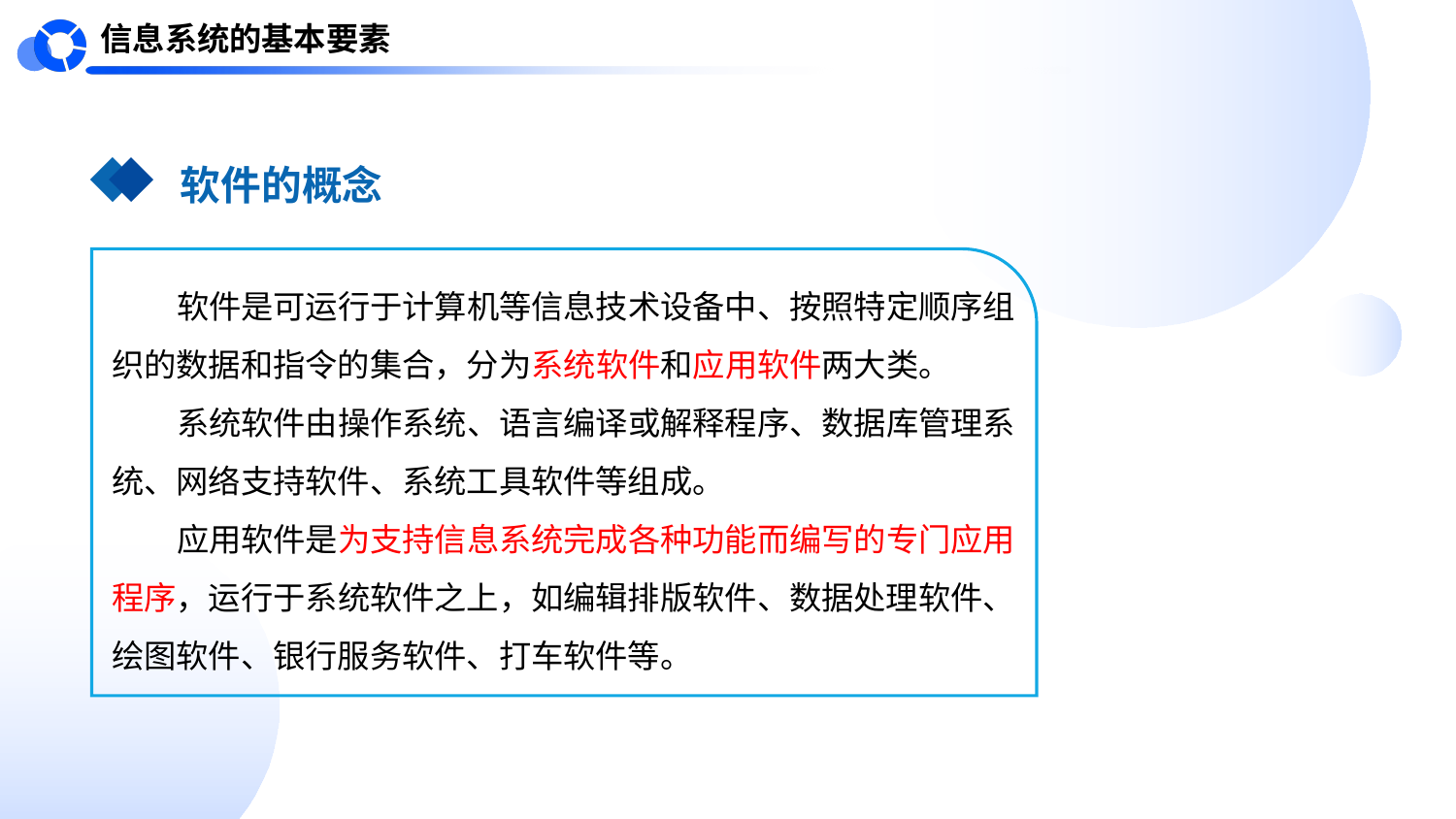

软件的概念

软件是可运行于计算机等信息技术设备中、按照特定顺序组织的数据和指令的集合，分为系统软件和应用软件两大类。
系统软件由操作系统、语言编译或解释程序、数据库管理系统、网络支持软件、系统工具软件等组成。
应用软件是为支持信息系统完成各种功能而编写的专门应用程序，运行于系统软件之上，如编辑排版软件、数据处理软件、绘图软件、银行服务软件、打车软件等。